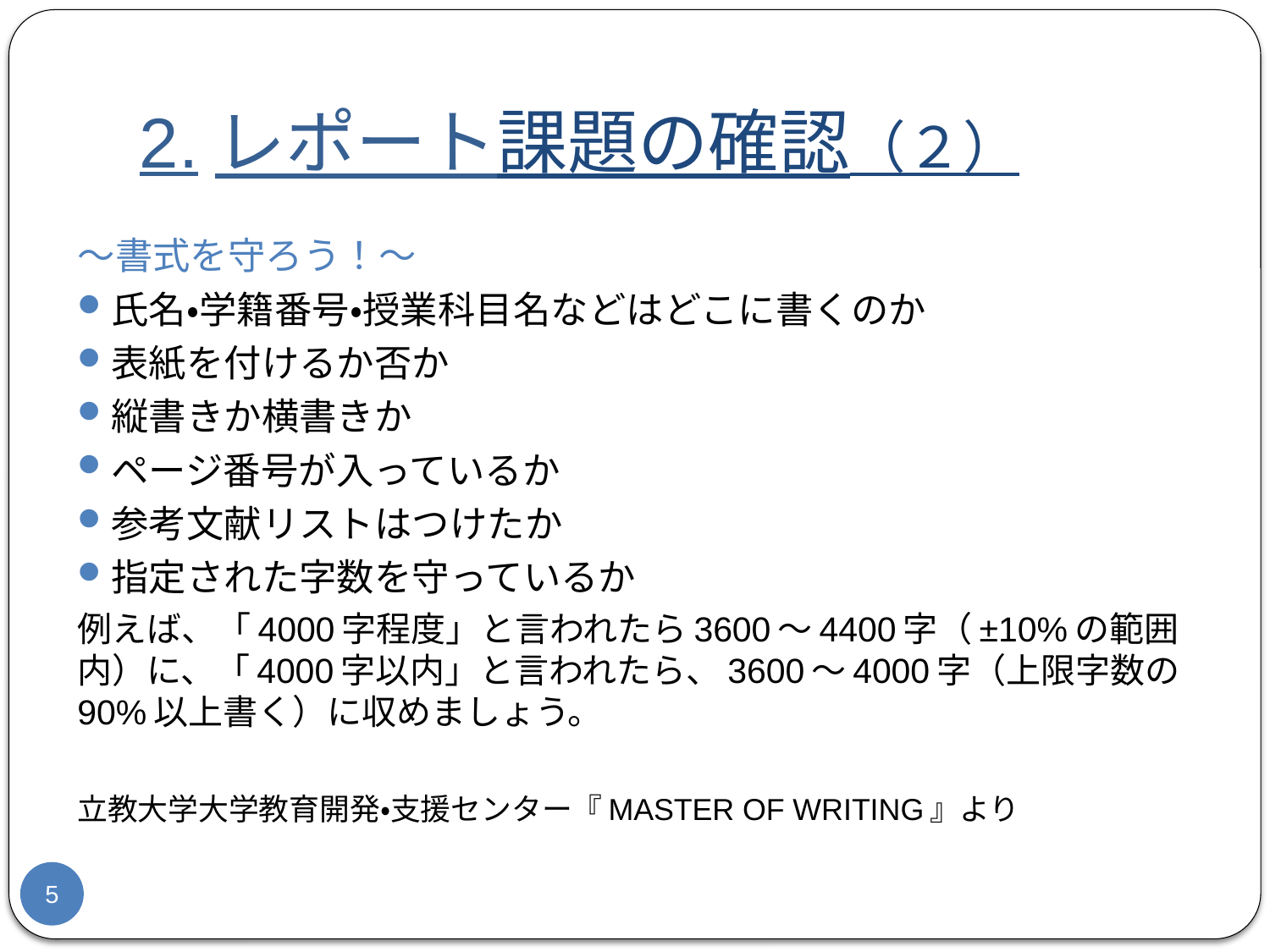

# 2.レポート課題の確認（２）
〜書式を守ろう！〜
氏名・学籍番号・授業科目名などはどこに書くのか
表紙を付けるか否か
縦書きか横書きか
ページ番号が入っているか
参考文献リストはつけたか
指定された字数を守っているか
例えば、「4000字程度」と言われたら3600〜4400字（±10%の範囲内）に、「4000字以内」と言われたら、3600〜4000字（上限字数の90%以上書く）に収めましょう。

立教大学大学教育開発・支援センター『MASTER OF WRITING』より

5